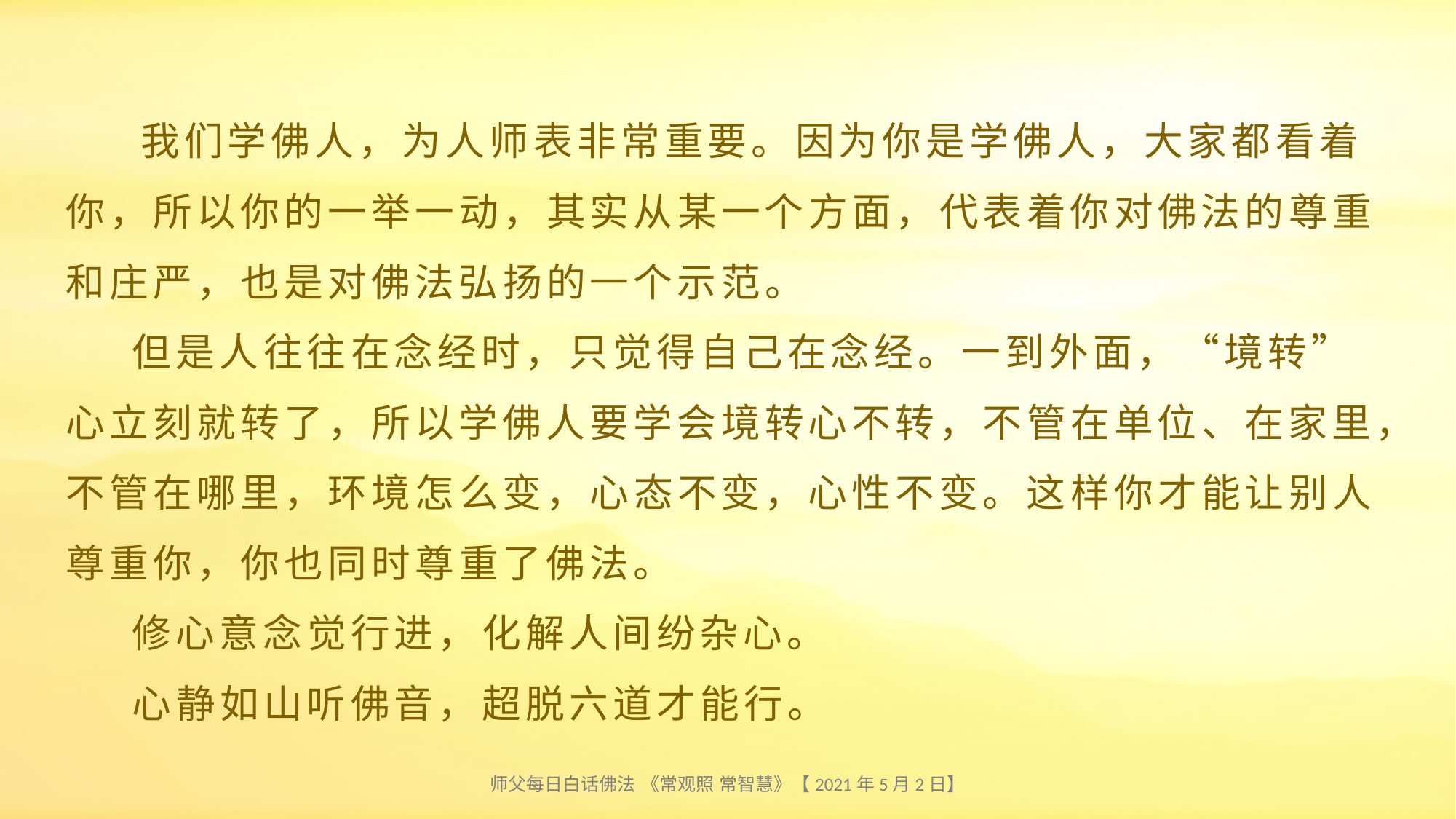

# 我们学佛人，为人师表非常重要。因为你是学佛人，大家都看着你，所以你的一举一动，其实从某一个方面，代表着你对佛法的尊重和庄严，也是对佛法弘扬的一个示范。 但是人往往在念经时，只觉得自己在念经。一到外面，“境转”心立刻就转了，所以学佛人要学会境转心不转，不管在单位、在家里，不管在哪里，环境怎么变，心态不变，心性不变。这样你才能让别人尊重你，你也同时尊重了佛法。 修心意念觉行进，化解人间纷杂心。 心静如山听佛音，超脱六道才能行。
师父每日白话佛法 《常观照 常智慧》【2021年5月2日】